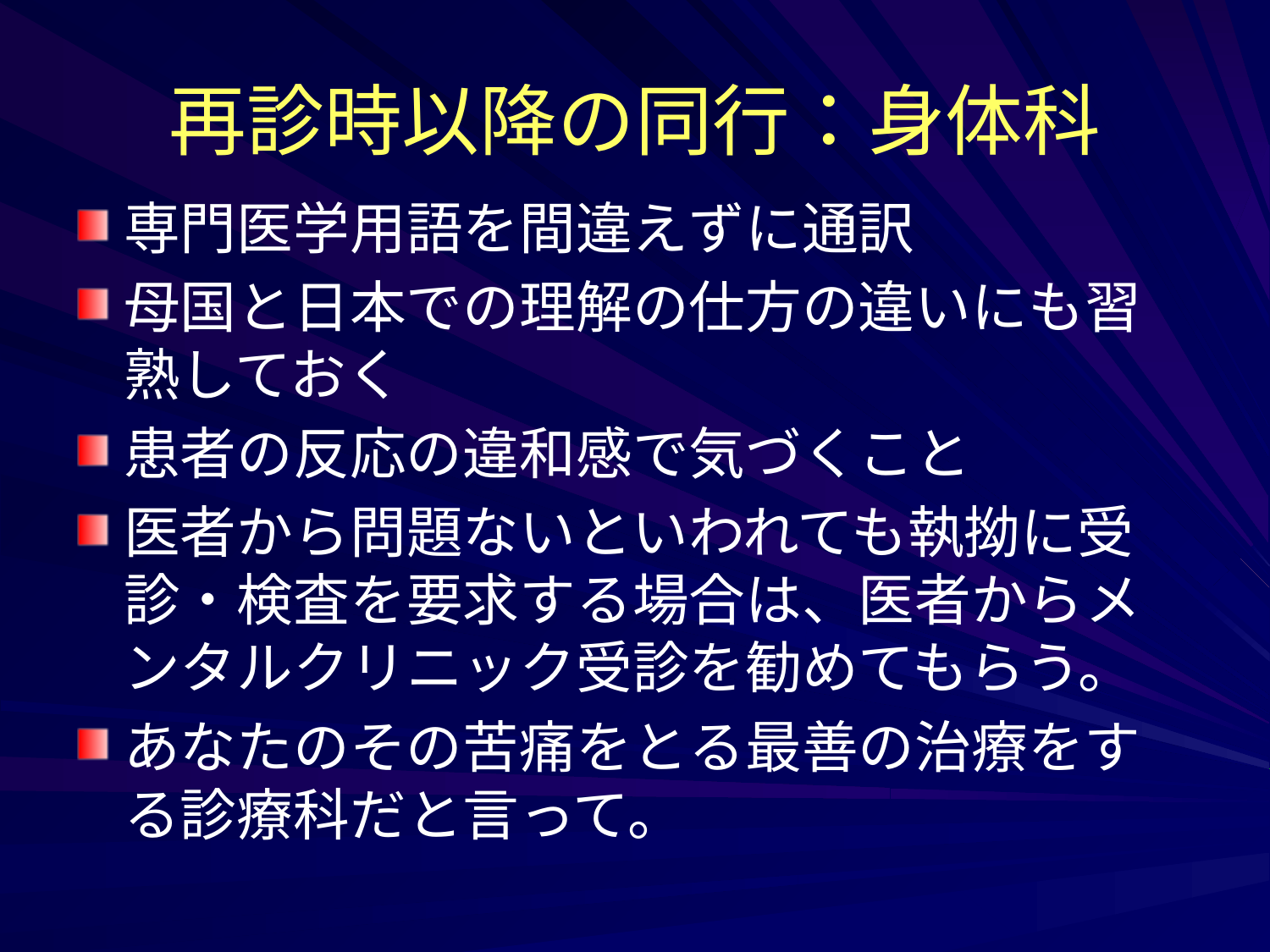

# 再診時以降の同行：身体科
専門医学用語を間違えずに通訳
母国と日本での理解の仕方の違いにも習熟しておく
患者の反応の違和感で気づくこと
医者から問題ないといわれても執拗に受診・検査を要求する場合は、医者からメンタルクリニック受診を勧めてもらう。
あなたのその苦痛をとる最善の治療をする診療科だと言って。